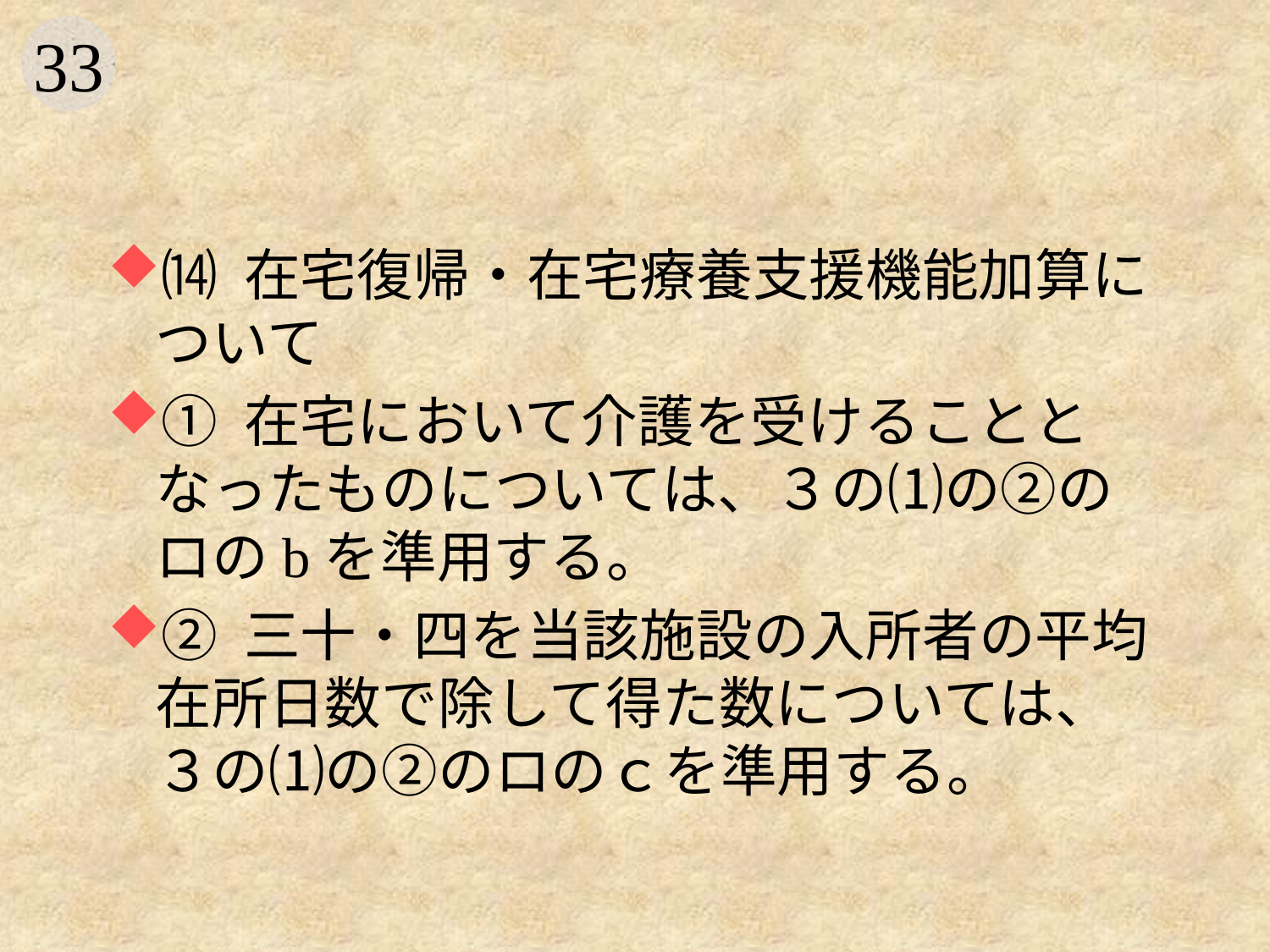

#
⒁ 在宅復帰・在宅療養支援機能加算について
① 在宅において介護を受けることとなったものについては、３の⑴の②のロのbを準用する。
② 三十・四を当該施設の入所者の平均在所日数で除して得た数については、３の⑴の②のロのｃを準用する。